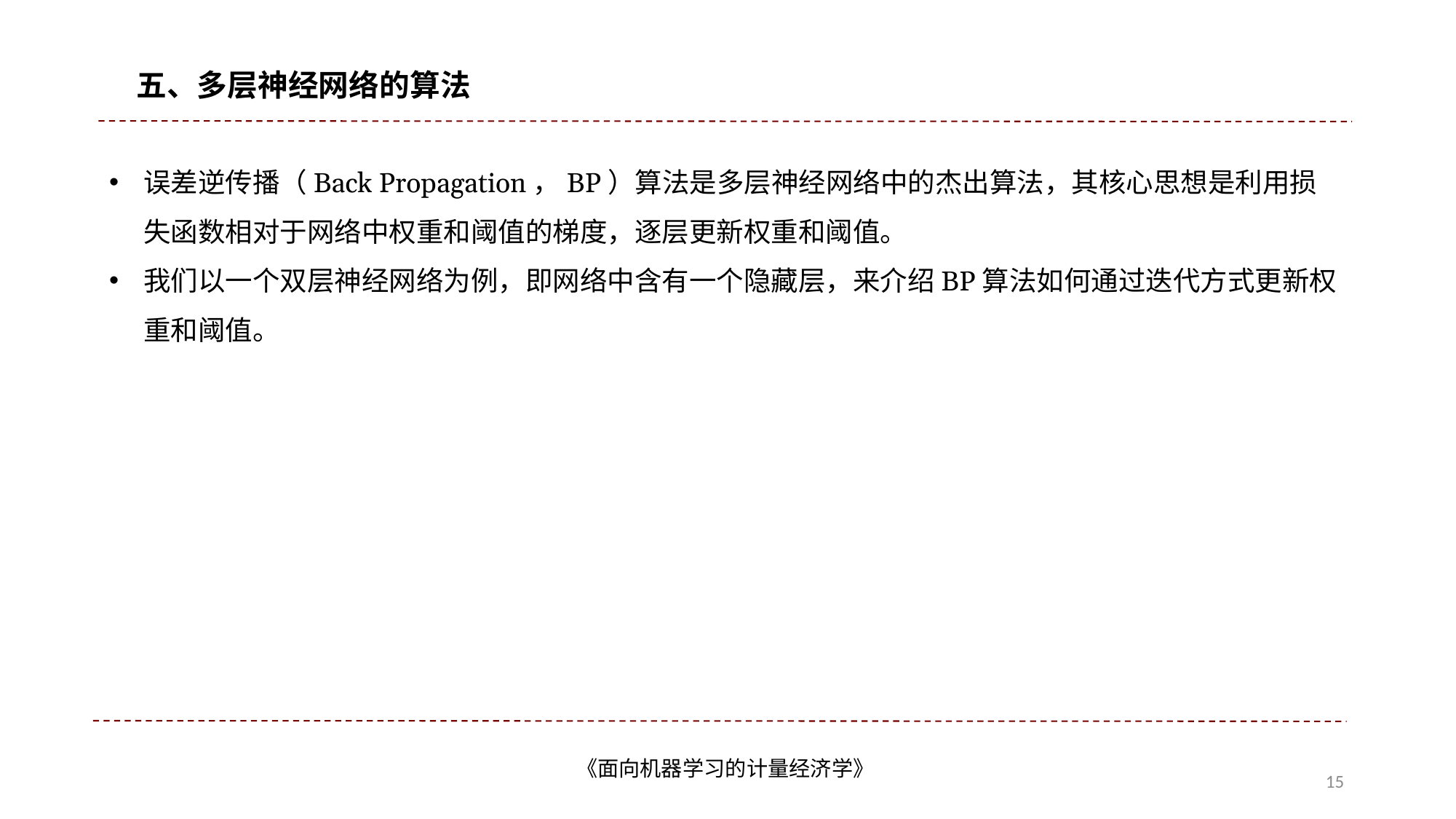

五、多层神经网络的算法
误差逆传播（Back Propagation，BP）算法是多层神经网络中的杰出算法，其核心思想是利用损失函数相对于网络中权重和阈值的梯度，逐层更新权重和阈值。
我们以一个双层神经网络为例，即网络中含有一个隐藏层，来介绍BP算法如何通过迭代方式更新权重和阈值。

2025年7月
《面向机器学习的计量经济学》
15